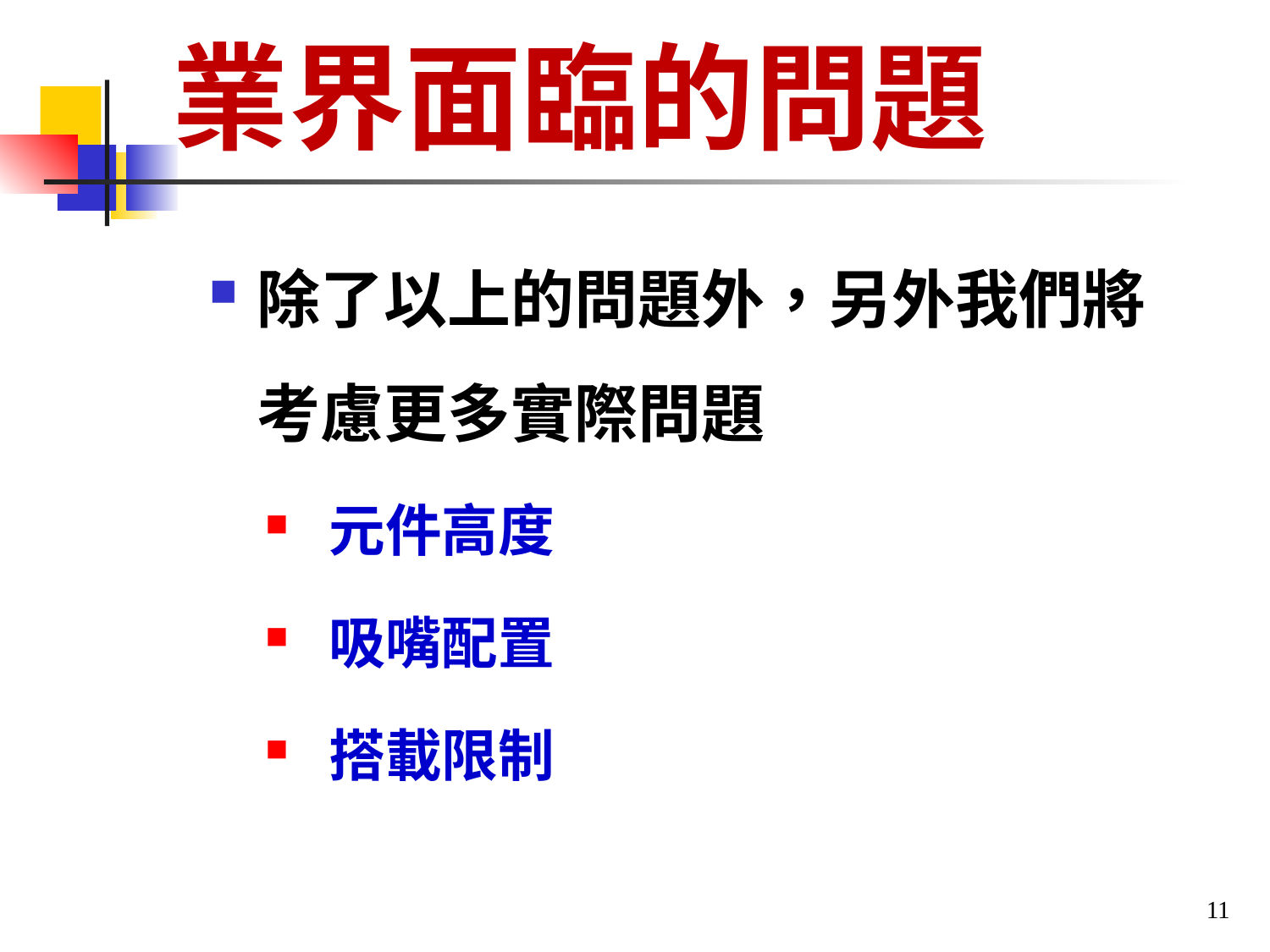

# 業界面臨的問題
除了以上的問題外，另外我們將考慮更多實際問題
元件高度
吸嘴配置
搭載限制

11